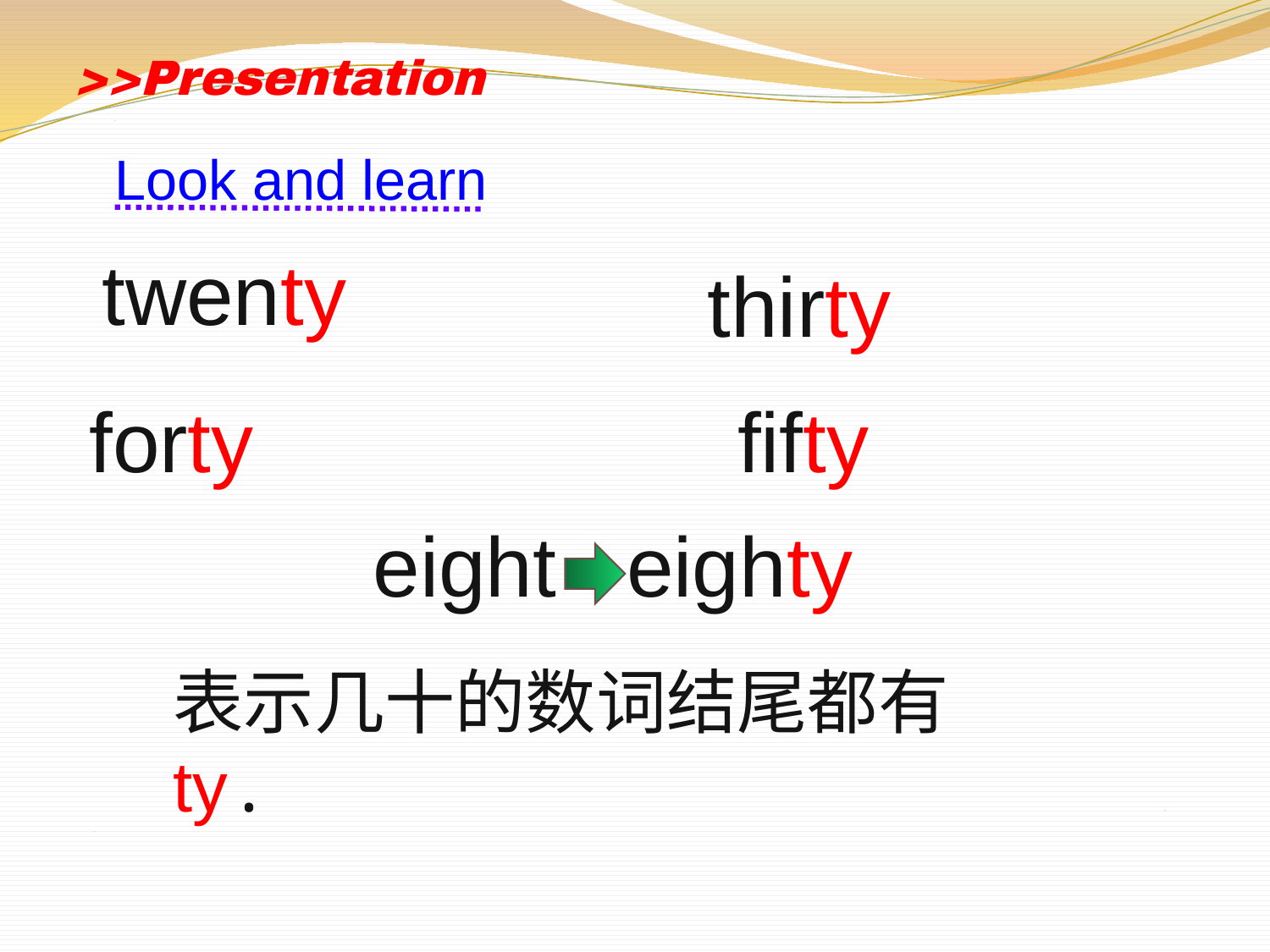

>>Presentation
Look and learn
twenty
thirty
forty
fifty
eight   eighty

表示几十的数词结尾都有ty.